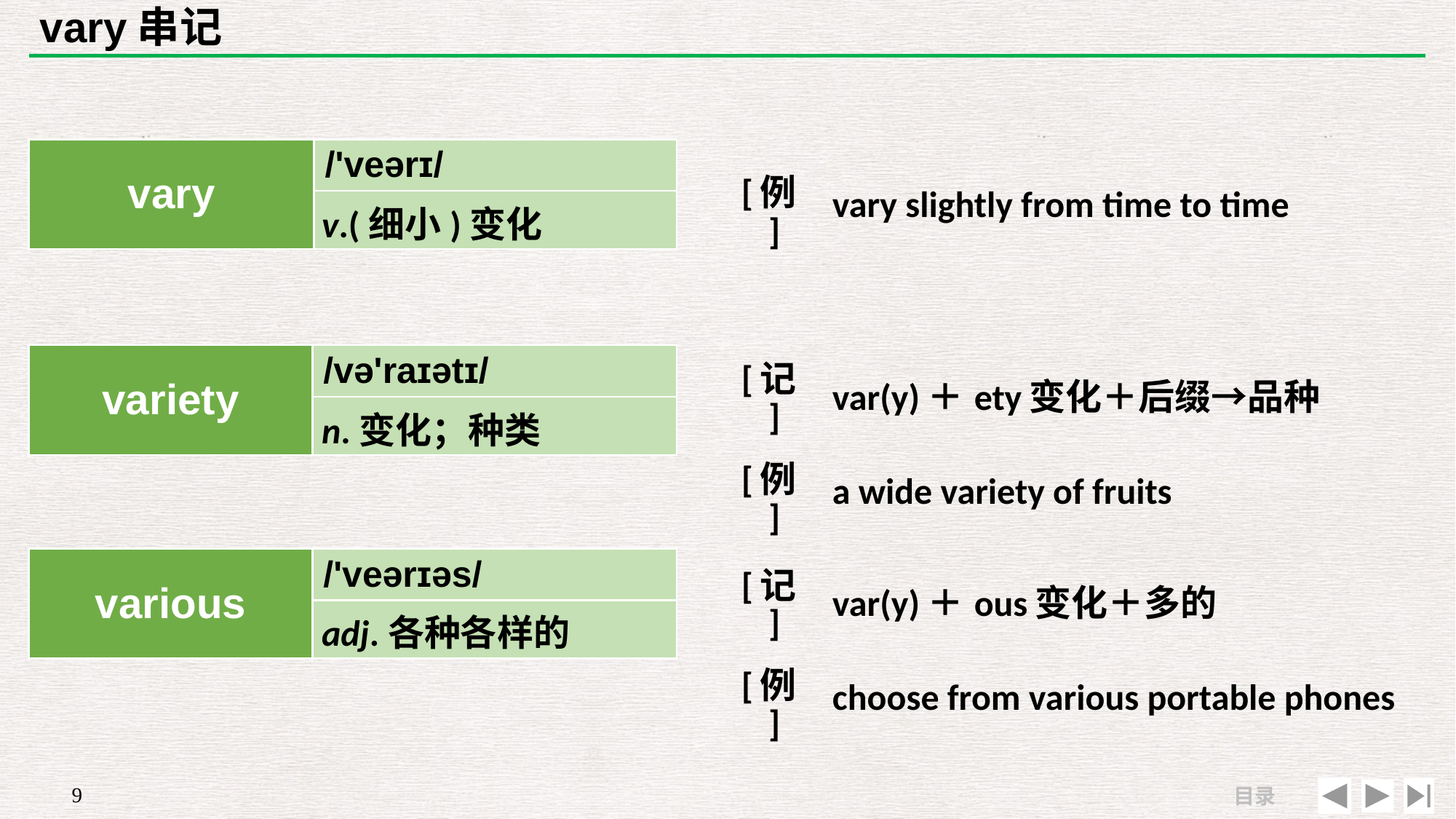

# vary串记

|  |  |
| --- | --- |
| [例] | vary slightly from time to time |
| vary | /'veərɪ/ |
| --- | --- |
|  |  |
v.(细小)变化
| [记] | var(y)＋ety变化＋后缀→品种 |
| --- | --- |
| [例] | a wide variety of fruits |
| variety | /və'raɪətɪ/ |
| --- | --- |
|  |  |
n.变化；种类
| various | /'veərɪəs/ |
| --- | --- |
|  |  |
| [记] | var(y)＋ous变化＋多的 |
| --- | --- |
| [例] | choose from various portable phones |
adj.各种各样的